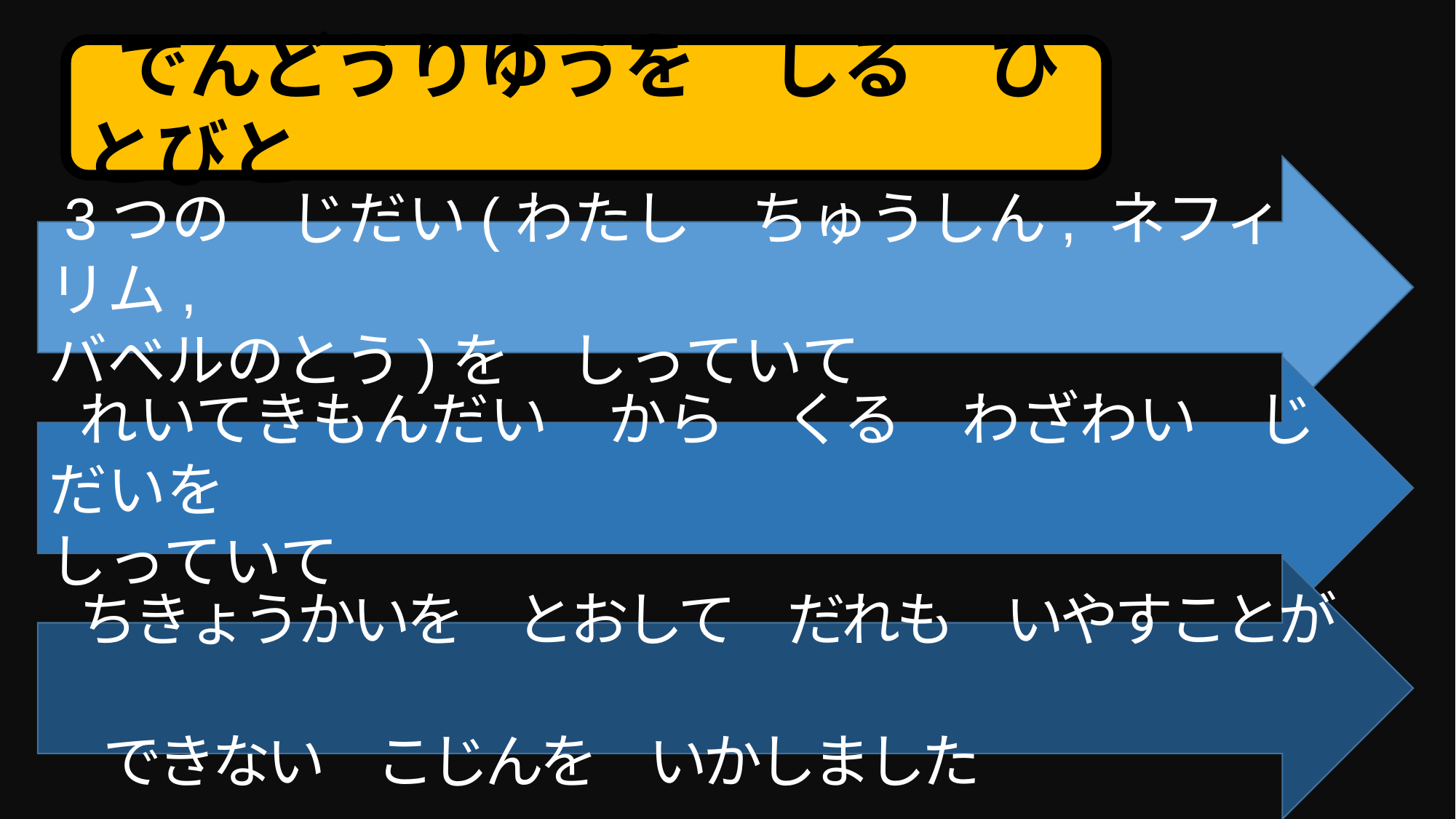

でんどうりゆうを　しる　ひとびと
 3つの　じだい(わたし　ちゅうしん, ネフィリム,
バベルのとう)を　しっていて
 れいてきもんだい　から　くる　わざわい　じだいを
しっていて
 ちきょうかいを　とおして　だれも　いやすことが
　できない　こじんを　いかしました